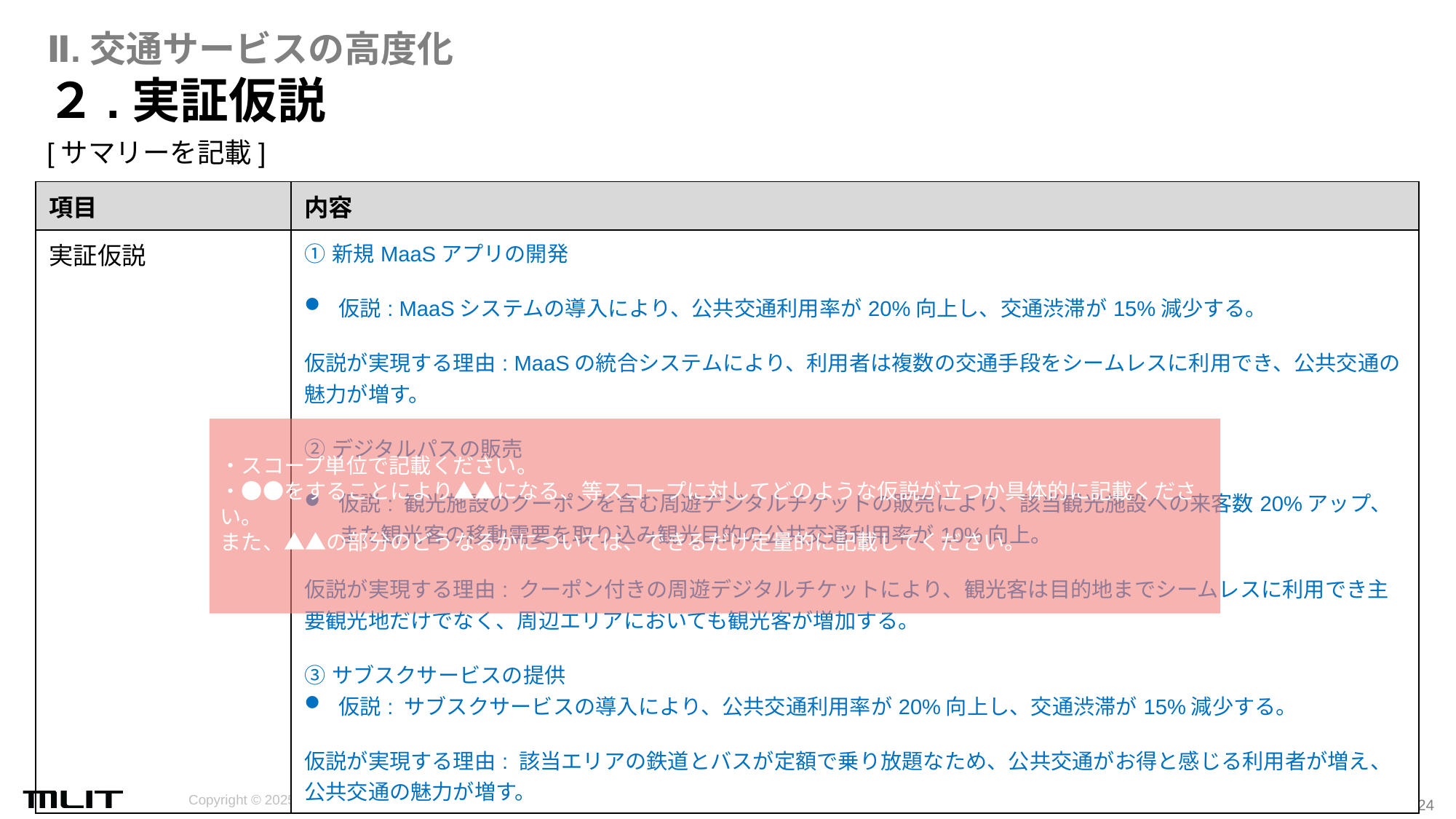

Ⅱ.交通サービスの高度化
# ２.実証仮説
[サマリーを記載]
| 項目 | 内容 |
| --- | --- |
| 実証仮説 | ①新規MaaSアプリの開発 仮説: MaaSシステムの導入により、公共交通利用率が20%向上し、交通渋滞が15%減少する。 仮説が実現する理由: MaaSの統合システムにより、利用者は複数の交通手段をシームレスに利用でき、公共交通の魅力が増す。 ②デジタルパスの販売 仮説: 観光施設のクーポンを含む周遊デジタルチケットの販売により、該当観光施設への来客数20%アップ、また観光客の移動需要を取り込み観光目的の公共交通利用率が10%向上。 仮説が実現する理由: クーポン付きの周遊デジタルチケットにより、観光客は目的地までシームレスに利用でき主要観光地だけでなく、周辺エリアにおいても観光客が増加する。 ③サブスクサービスの提供 仮説: サブスクサービスの導入により、公共交通利用率が20%向上し、交通渋滞が15%減少する。 仮説が実現する理由: 該当エリアの鉄道とバスが定額で乗り放題なため、公共交通がお得と感じる利用者が増え、公共交通の魅力が増す。 |
・スコープ単位で記載ください。
・●●をすることにより▲▲になる、等スコープに対してどのような仮説が立つか具体的に記載ください。
また、▲▲の部分のどうなるかについては、できるだけ定量的に記載してください。